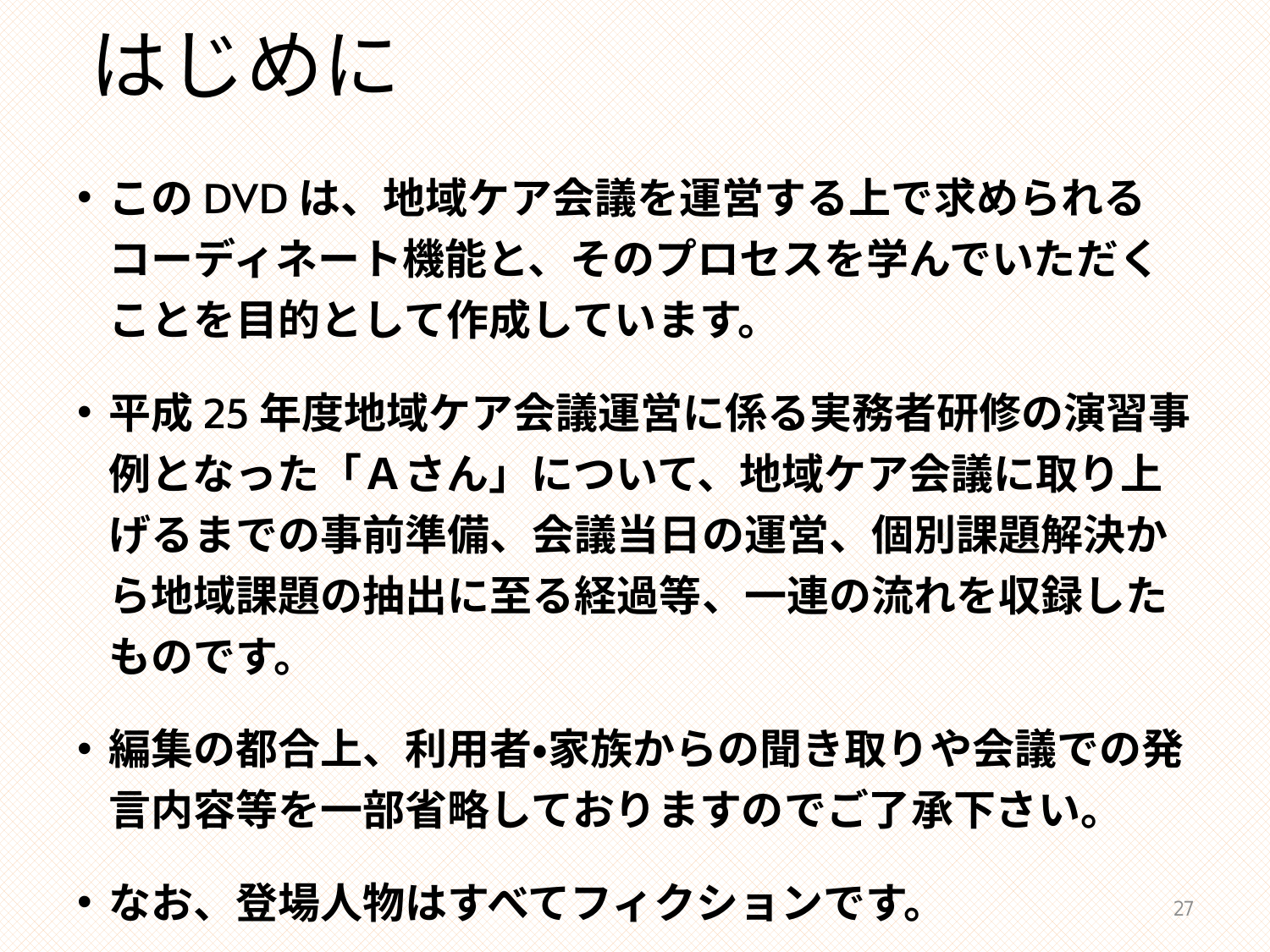

# はじめに
このDVDは、地域ケア会議を運営する上で求められるコーディネート機能と、そのプロセスを学んでいただくことを目的として作成しています。
平成25年度地域ケア会議運営に係る実務者研修の演習事例となった「Ａさん」について、地域ケア会議に取り上げるまでの事前準備、会議当日の運営、個別課題解決から地域課題の抽出に至る経過等、一連の流れを収録したものです。
編集の都合上、利用者・家族からの聞き取りや会議での発言内容等を一部省略しておりますのでご了承下さい。
なお、登場人物はすべてフィクションです。

27